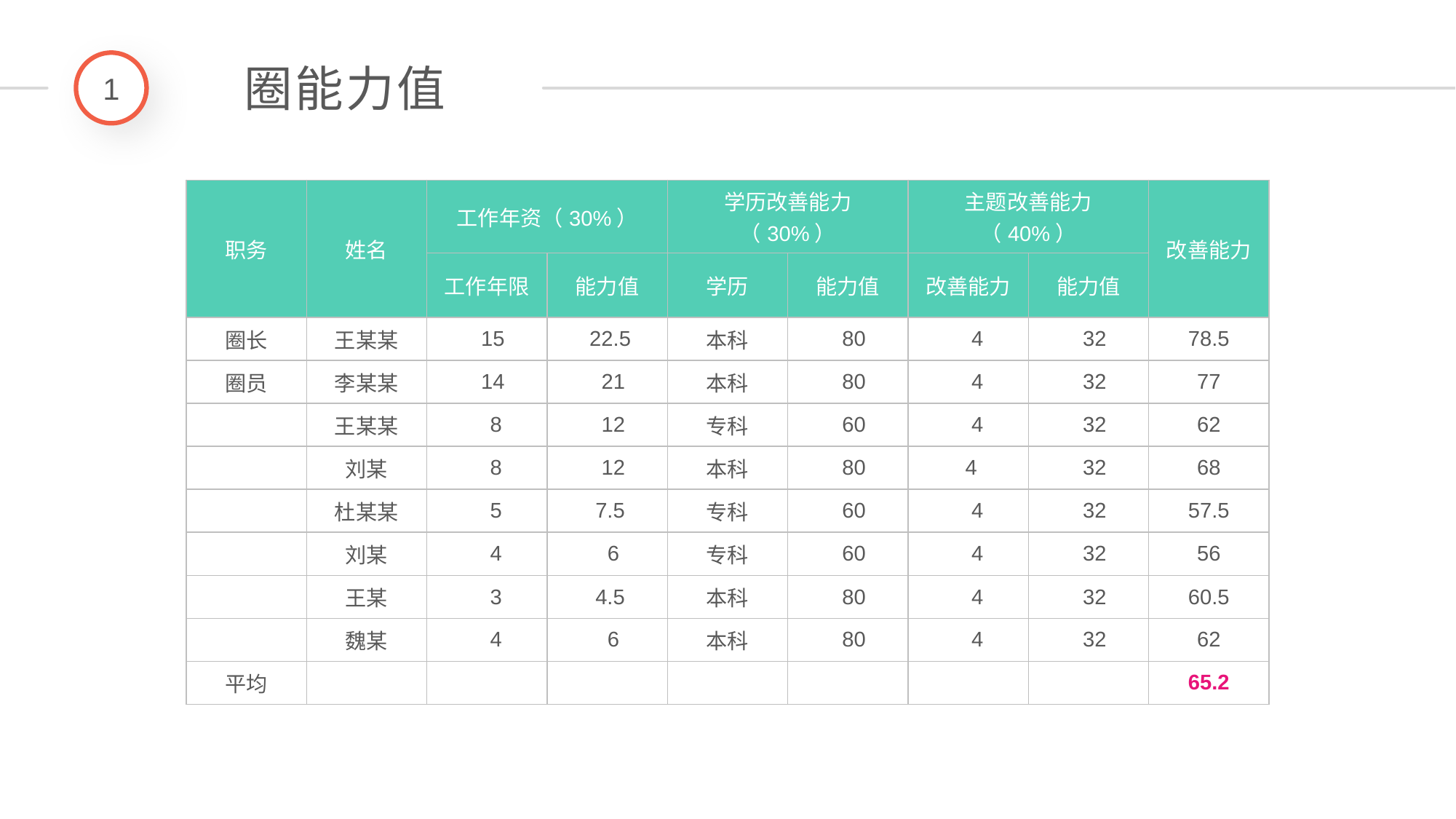

1
圈能力值
| 职务 | 姓名 | 工作年资（30%） |  | 学历改善能力（30%） |  | 主题改善能力（40%） |  | 改善能力 |
| --- | --- | --- | --- | --- | --- | --- | --- | --- |
|  |  | 工作年限 | 能力值 | 学历 | 能力值 | 改善能力 | 能力值 |  |
| 圈长 | 王某某 | 15 | 22.5 | 本科 | 80 | 4 | 32 | 78.5 |
| 圈员 | 李某某 | 14 | 21 | 本科 | 80 | 4 | 32 | 77 |
|  | 王某某 | 8 | 12 | 专科 | 60 | 4 | 32 | 62 |
|  | 刘某 | 8 | 12 | 本科 | 80 | 4 | 32 | 68 |
|  | 杜某某 | 5 | 7.5 | 专科 | 60 | 4 | 32 | 57.5 |
|  | 刘某 | 4 | 6 | 专科 | 60 | 4 | 32 | 56 |
|  | 王某 | 3 | 4.5 | 本科 | 80 | 4 | 32 | 60.5 |
|  | 魏某 | 4 | 6 | 本科 | 80 | 4 | 32 | 62 |
| 平均 |  |  |  |  |  |  |  | 65.2 |
延时符